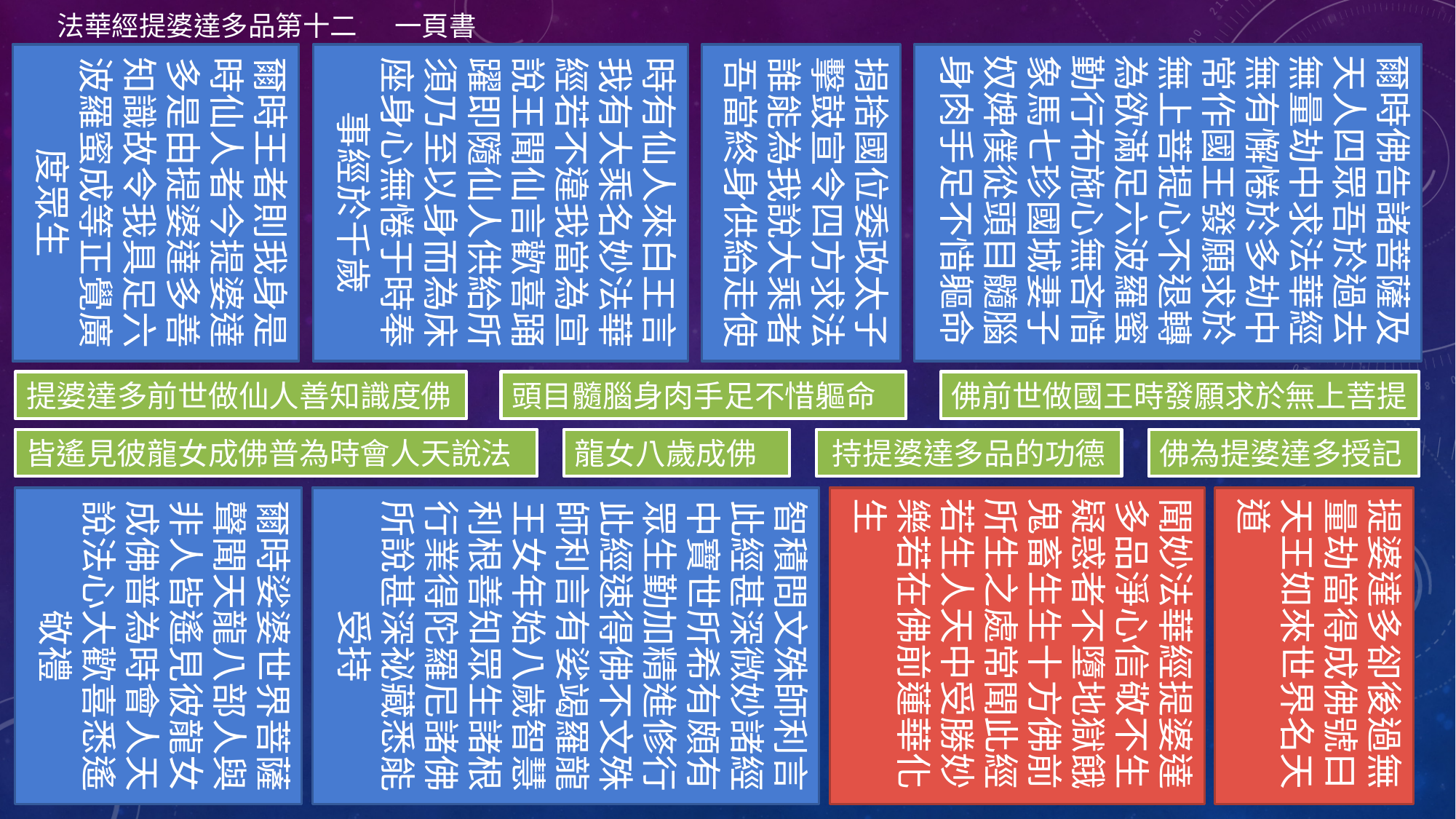

法華經提婆達多品第十二      一頁書
爾時王者則我身是時仙人者今提婆達多是由提婆達多善知識故令我具足六波羅蜜成等正覺廣度眾生
時有仙人來白王言我有大乘名妙法華經若不違我當為宣說王聞仙言歡喜踊躍即隨仙人供給所須乃至以身而為床座身心無惓于時奉事經於千歲
捐捨國位委政太子擊鼓宣令四方求法誰能為我說大乘者吾當終身供給走使
爾時佛告諸菩薩及天人四眾吾於過去無量劫中求法華經無有懈惓於多劫中常作國王發願求於無上菩提心不退轉為欲滿足六波羅蜜勤行布施心無吝惜象馬七珍國城妻子奴婢僕從頭目髓腦身肉手足不惜軀命
提婆達多前世做仙人善知識度佛
頭目髓腦身肉手足不惜軀命
佛前世做國王時發願求於無上菩提
皆遙見彼龍女成佛普為時會人天說法
龍女八歲成佛
持提婆達多品的功德
佛為提婆達多授記
爾時娑婆世界菩薩聲聞天龍八部人與非人皆遙見彼龍女成佛普為時會人天說法心大歡喜悉遙敬禮
智積問文殊師利言此經甚深微妙諸經中寶世所希有頗有眾生勤加精進修行此經速得佛不文殊師利言有娑竭羅龍王女年始八歲智慧利根善知眾生諸根行業得陀羅尼諸佛所說甚深祕藏悉能受持
聞妙法華經提婆達多品淨心信敬不生疑惑者不墮地獄餓鬼畜生生十方佛前所生之處常聞此經若生人天中受勝妙樂若在佛前蓮華化生
提婆達多卻後過無量劫當得成佛號曰天王如來世界名天道
25